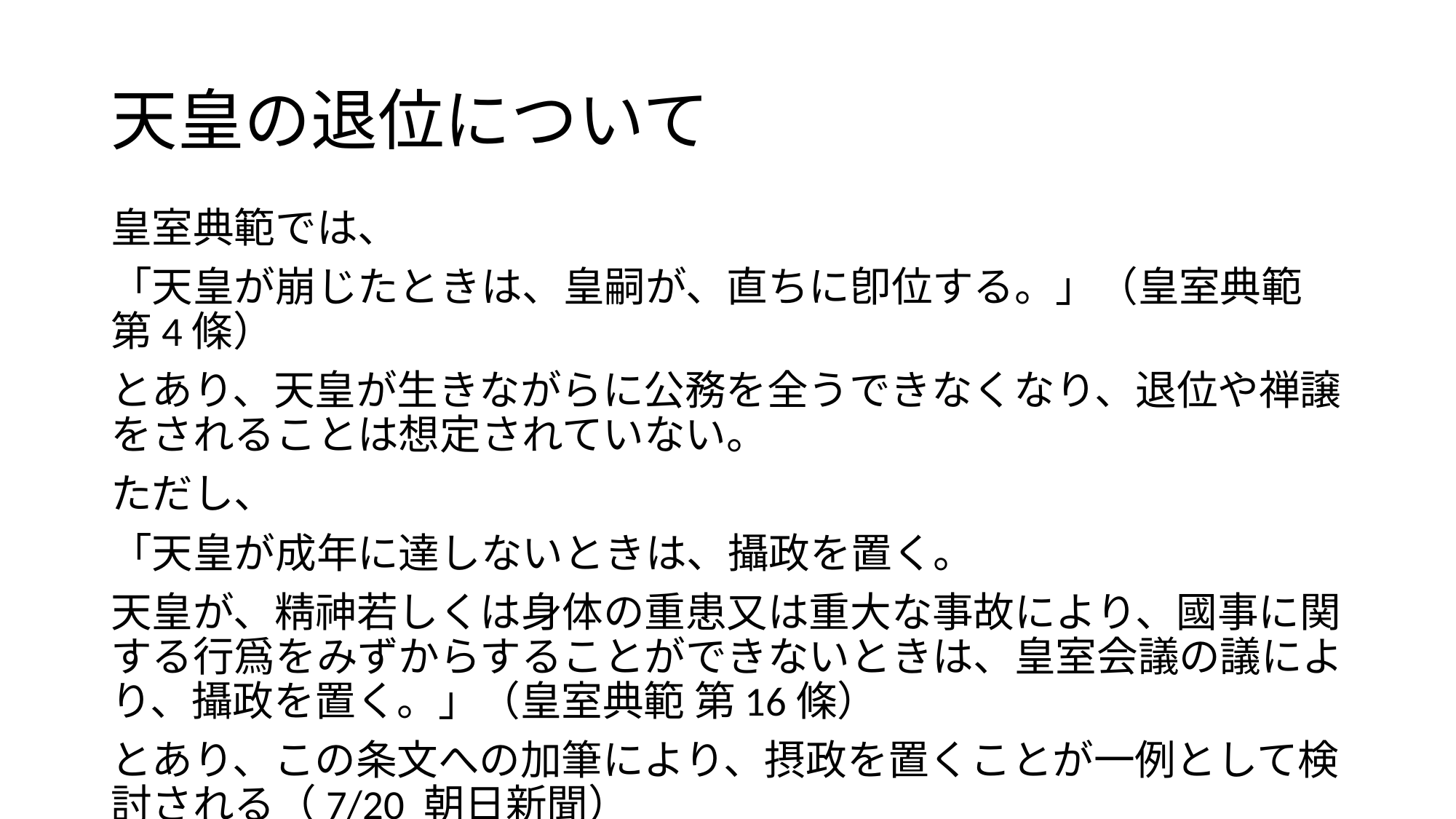

# 天皇の退位について
皇室典範では、
「天皇が崩じたときは、皇嗣が、直ちに卽位する。」（皇室典範 第4條）
とあり、天皇が生きながらに公務を全うできなくなり、退位や禅譲をされることは想定されていない。
ただし、
「天皇が成年に達しないときは、攝政を置く。
天皇が、精神若しくは身体の重患又は重大な事故により、國事に関する行爲をみずからすることができないときは、皇室会議の議により、攝政を置く。」（皇室典範 第16條）
とあり、この条文への加筆により、摂政を置くことが一例として検討される（7/20 朝日新聞）